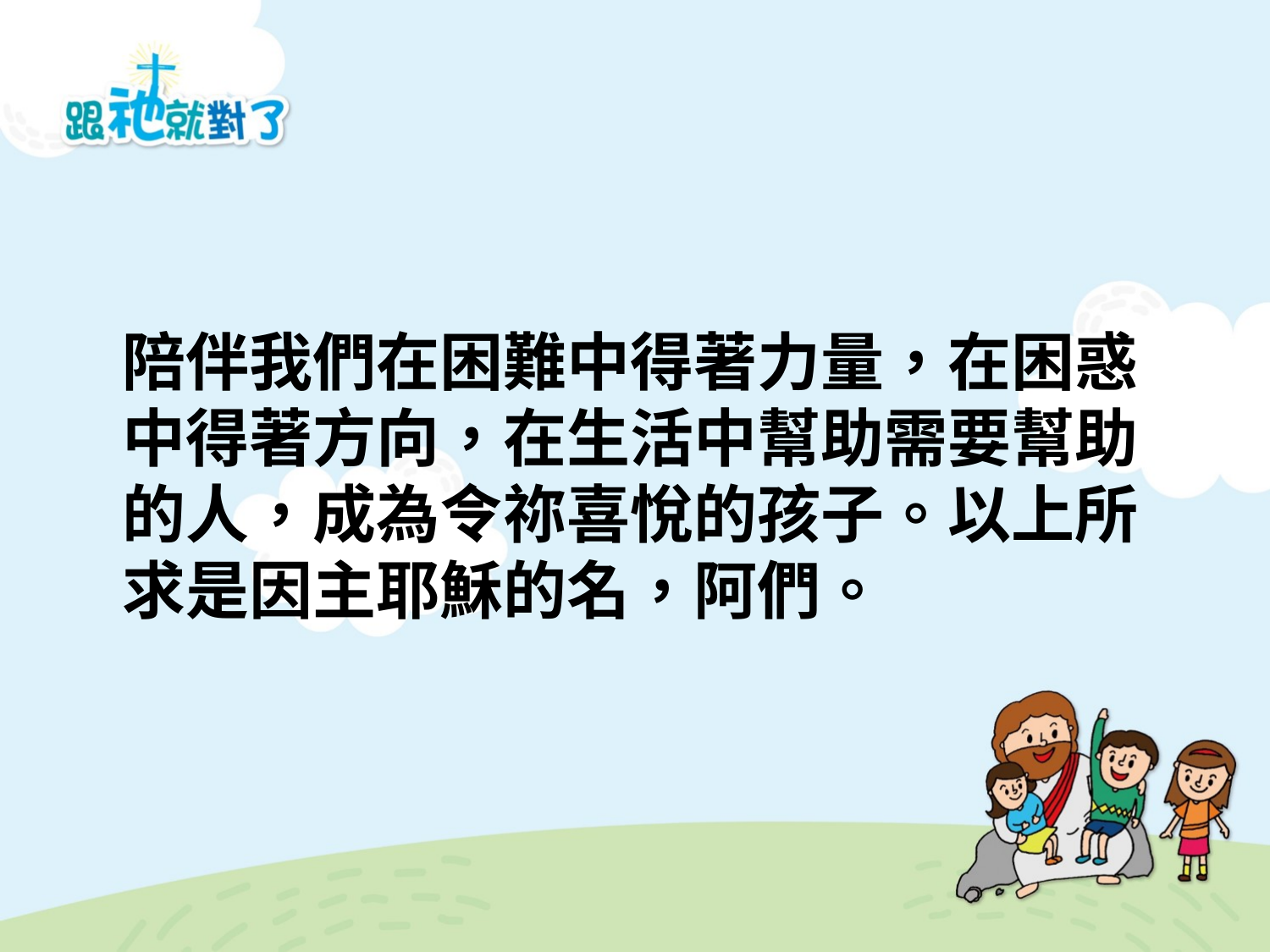

陪伴我們在困難中得著力量，在困惑中得著方向，在生活中幫助需要幫助的人，成為令祢喜悅的孩子。以上所求是因主耶穌的名，阿們。